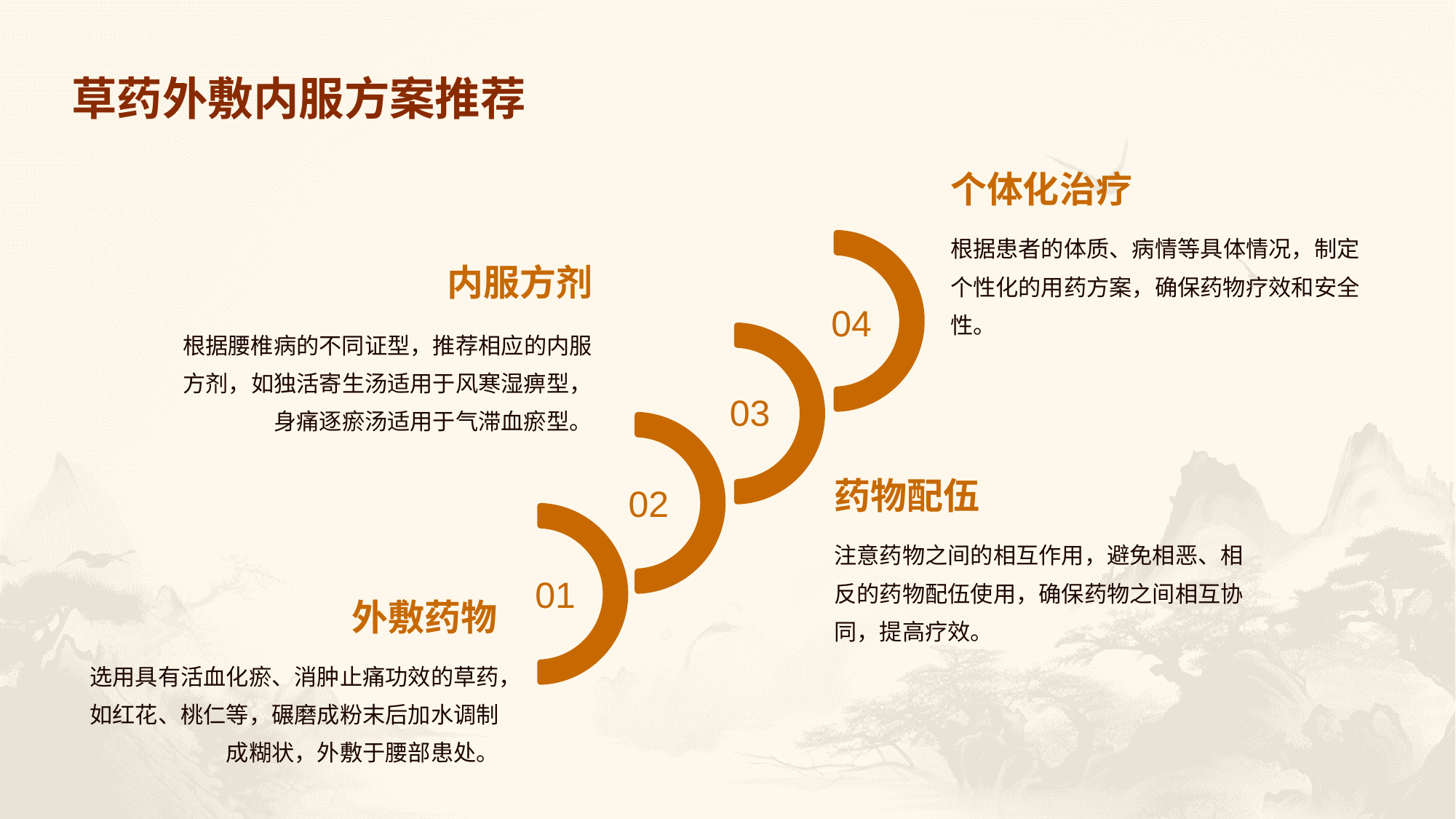

草药外敷内服方案推荐
个体化治疗
根据患者的体质、病情等具体情况，制定个性化的用药方案，确保药物疗效和安全性。

内服方剂
04
根据腰椎病的不同证型，推荐相应的内服方剂，如独活寄生汤适用于风寒湿痹型，身痛逐瘀汤适用于气滞血瘀型。

03

药物配伍
02

注意药物之间的相互作用，避免相恶、相反的药物配伍使用，确保药物之间相互协同，提高疗效。
01
外敷药物
选用具有活血化瘀、消肿止痛功效的草药，如红花、桃仁等，碾磨成粉末后加水调制成糊状，外敷于腰部患处。